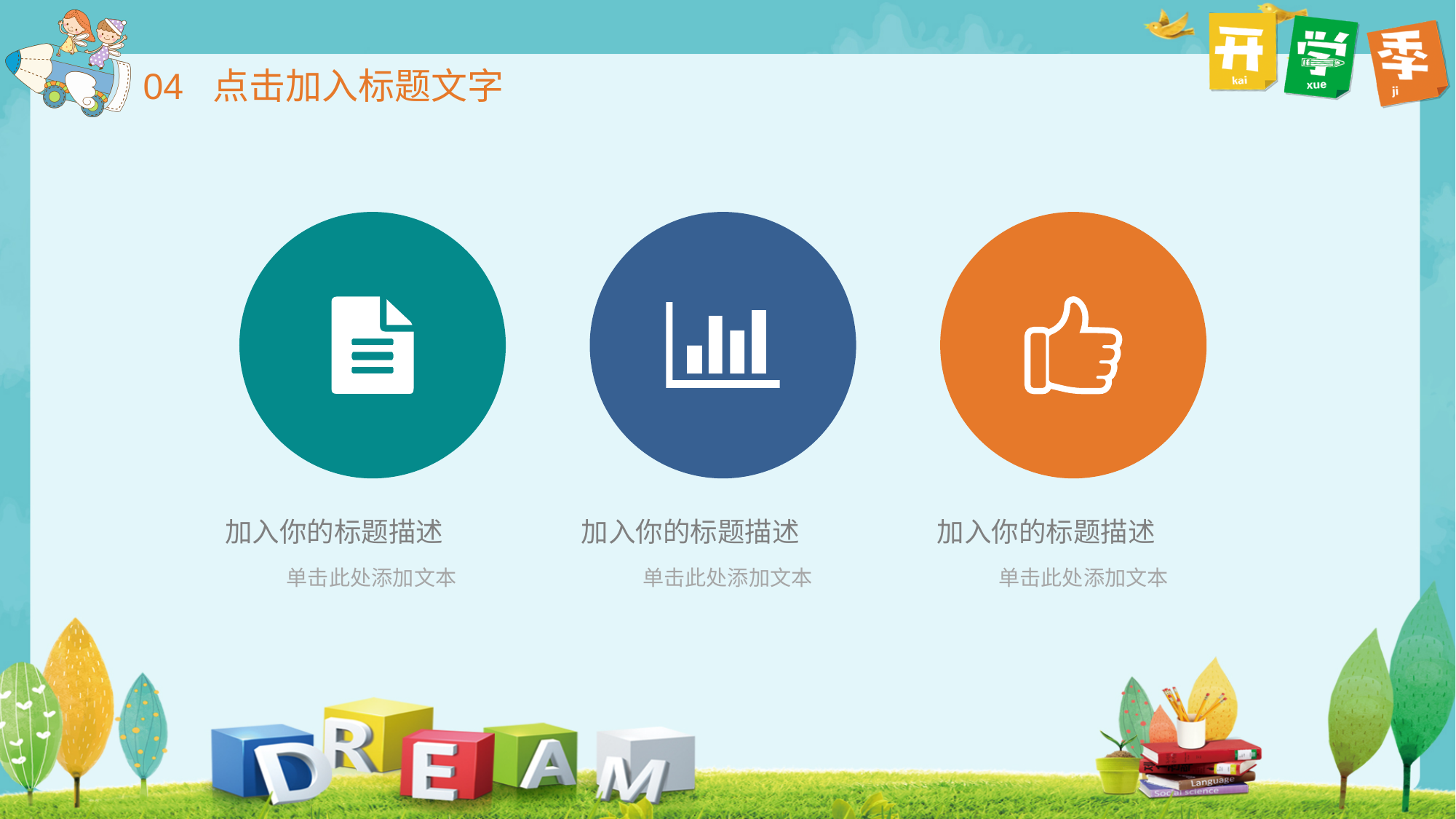

加入你的标题描述
单击此处添加文本

加入你的标题描述
单击此处添加文本

加入你的标题描述
单击此处添加文本